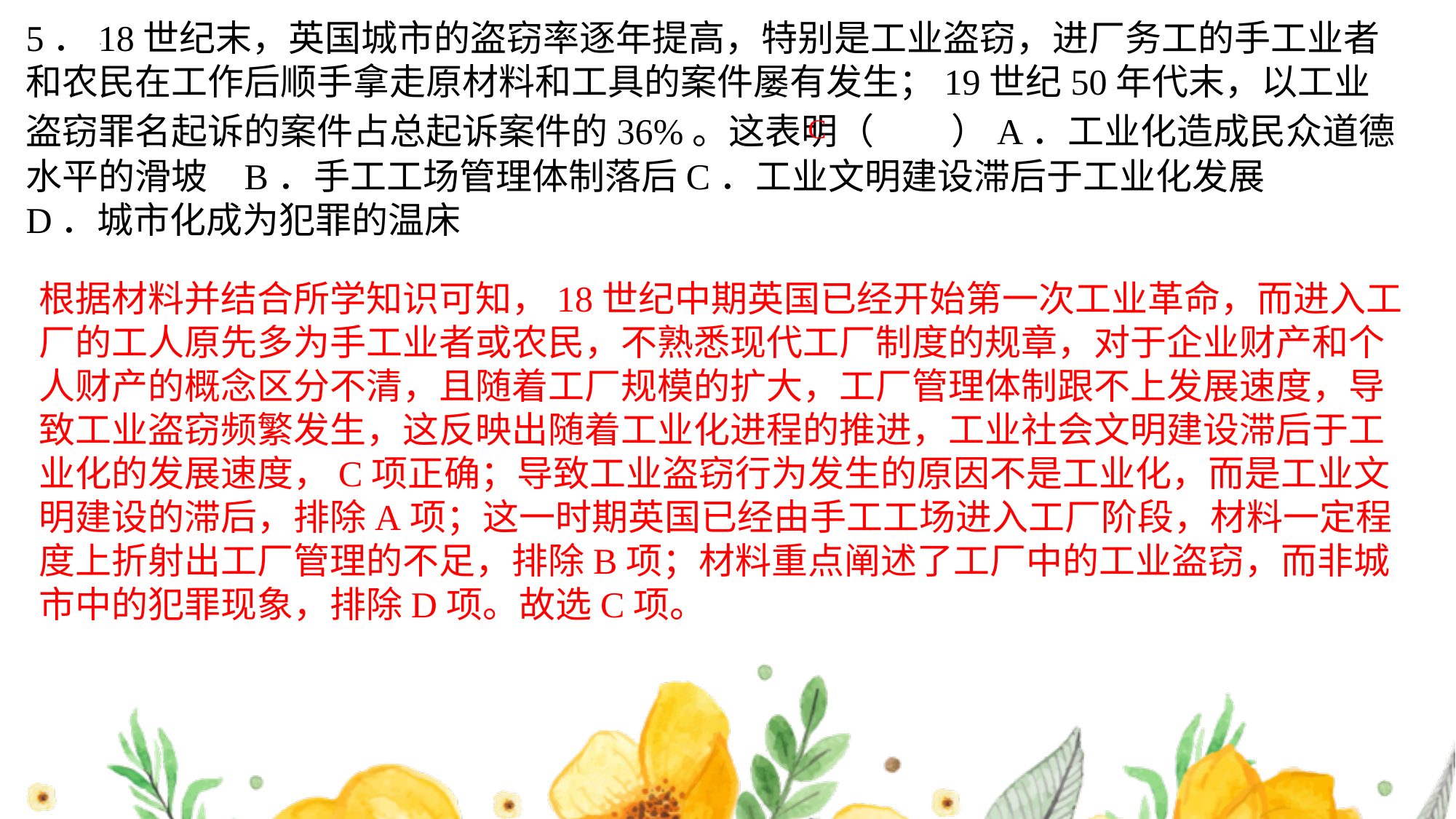

5．18世纪末，英国城市的盗窃率逐年提高，特别是工业盗窃，进厂务工的手工业者和农民在工作后顺手拿走原材料和工具的案件屡有发生；19世纪50年代末，以工业盗窃罪名起诉的案件占总起诉案件的36%。这表明（         ）A．工业化造成民众道德水平的滑坡	B．手工工场管理体制落后C．工业文明建设滞后于工业化发展	D．城市化成为犯罪的温床

C
根据材料并结合所学知识可知，18世纪中期英国已经开始第一次工业革命，而进入工厂的工人原先多为手工业者或农民，不熟悉现代工厂制度的规章，对于企业财产和个人财产的概念区分不清，且随着工厂规模的扩大，工厂管理体制跟不上发展速度，导致工业盗窃频繁发生，这反映出随着工业化进程的推进，工业社会文明建设滞后于工业化的发展速度，C项正确；导致工业盗窃行为发生的原因不是工业化，而是工业文明建设的滞后，排除A项；这一时期英国已经由手工工场进入工厂阶段，材料一定程度上折射出工厂管理的不足，排除B项；材料重点阐述了工厂中的工业盗窃，而非城市中的犯罪现象，排除D项。故选C项。